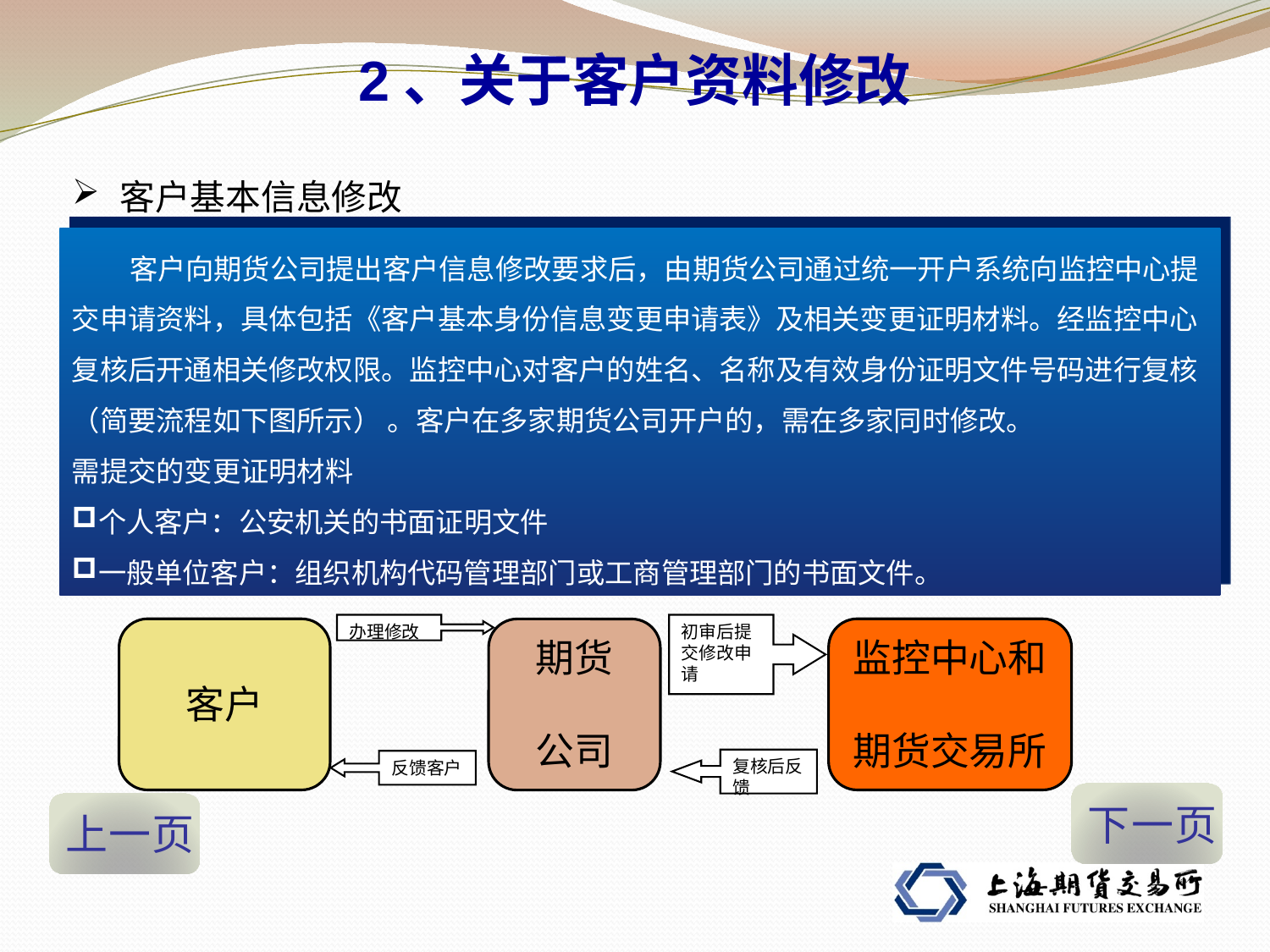

# 2、关于客户资料修改
客户基本信息修改
        客户向期货公司提出客户信息修改要求后，由期货公司通过统一开户系统向监控中心提交申请资料，具体包括《客户基本身份信息变更申请表》及相关变更证明材料。经监控中心复核后开通相关修改权限。监控中心对客户的姓名、名称及有效身份证明文件号码进行复核（简要流程如下图所示） 。客户在多家期货公司开户的，需在多家同时修改。
需提交的变更证明材料
个人客户：公安机关的书面证明文件
一般单位客户：组织机构代码管理部门或工商管理部门的书面文件。
办理修改
初审后提交修改申请

客户
监控中心和

期货交易所

期货

公司
复核后反馈
反馈客户
下一页
上一页